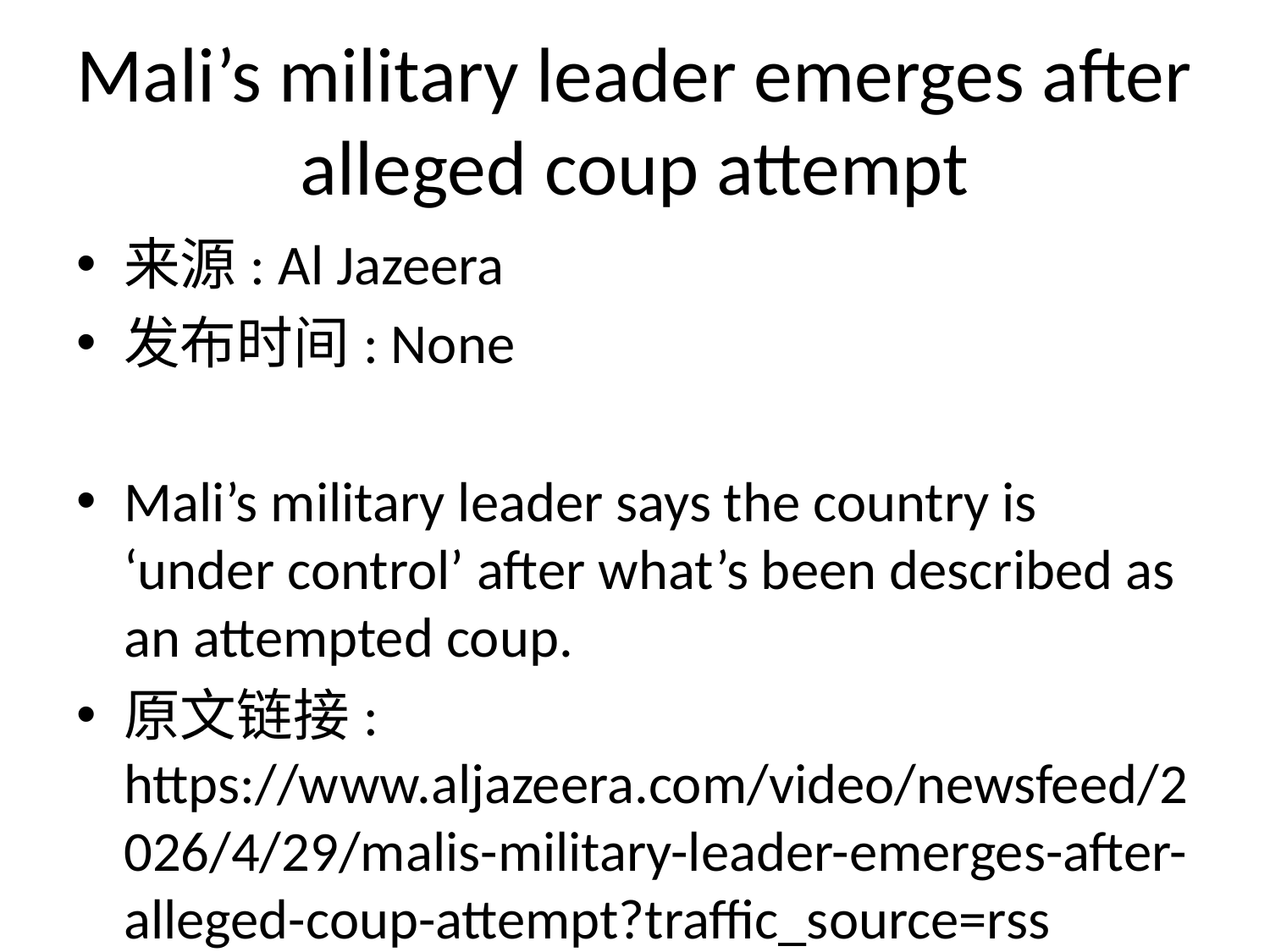

# Mali’s military leader emerges after alleged coup attempt
来源: Al Jazeera
发布时间: None

Mali’s military leader says the country is ‘under control’ after what’s been described as an attempted coup.
原文链接: https://www.aljazeera.com/video/newsfeed/2026/4/29/malis-military-leader-emerges-after-alleged-coup-attempt?traffic_source=rss